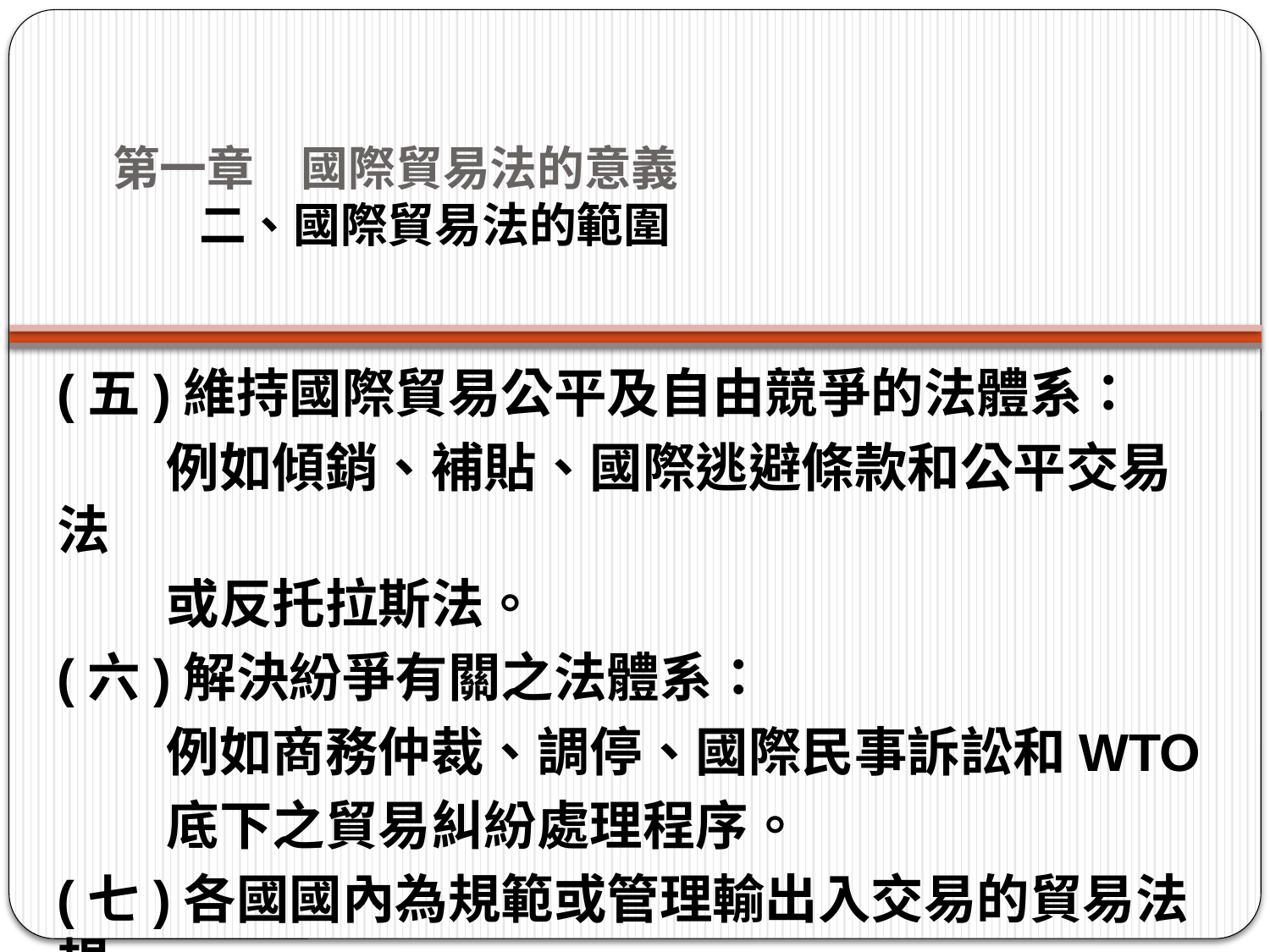

# 第一章　國際貿易法的意義 二、國際貿易法的範圍
(五)維持國際貿易公平及自由競爭的法體系：
        例如傾銷、補貼、國際逃避條款和公平交易法
        或反托拉斯法。
(六)解決紛爭有關之法體系：
        例如商務仲裁、調停、國際民事訴訟和WTO
        底下之貿易糾紛處理程序。
(七)各國國內為規範或管理輸出入交易的貿易法規。